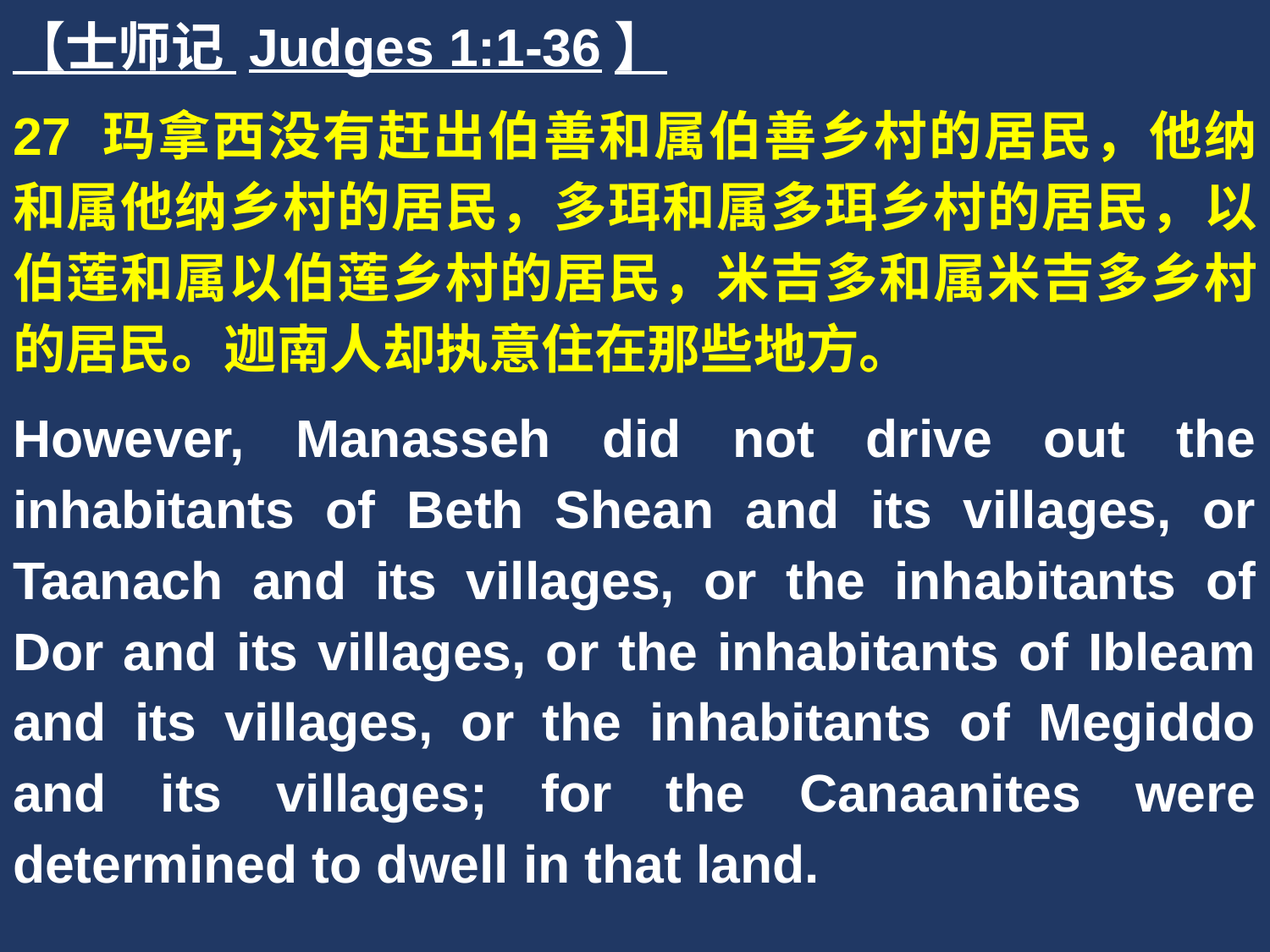

【士师记 Judges 1:1-36】
27 玛拿西没有赶出伯善和属伯善乡村的居民，他纳和属他纳乡村的居民，多珥和属多珥乡村的居民，以伯莲和属以伯莲乡村的居民，米吉多和属米吉多乡村的居民。迦南人却执意住在那些地方。
However, Manasseh did not drive out the inhabitants of Beth Shean and its villages, or Taanach and its villages, or the inhabitants of Dor and its villages, or the inhabitants of Ibleam and its villages, or the inhabitants of Megiddo and its villages; for the Canaanites were determined to dwell in that land.